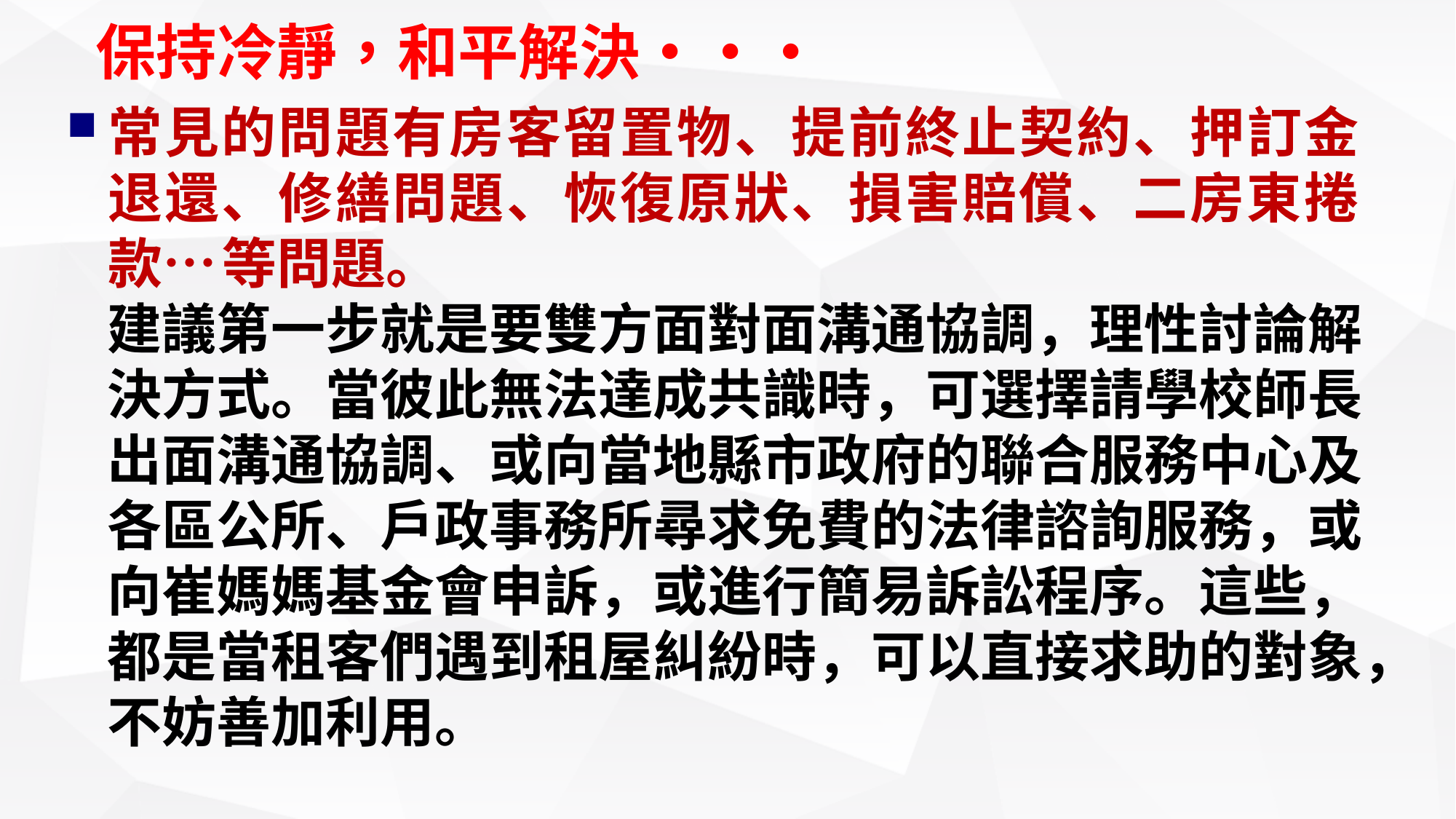

保持冷靜，和平解決‧‧‧
常見的問題有房客留置物、提前終止契約、押訂金退還、修繕問題、恢復原狀、損害賠償、二房東捲款…等問題。
建議第一步就是要雙方面對面溝通協調，理性討論解決方式。當彼此無法達成共識時，可選擇請學校師長出面溝通協調、或向當地縣市政府的聯合服務中心及各區公所、戶政事務所尋求免費的法律諮詢服務，或向崔媽媽基金會申訴，或進行簡易訴訟程序。這些，都是當租客們遇到租屋糾紛時，可以直接求助的對象，不妨善加利用。